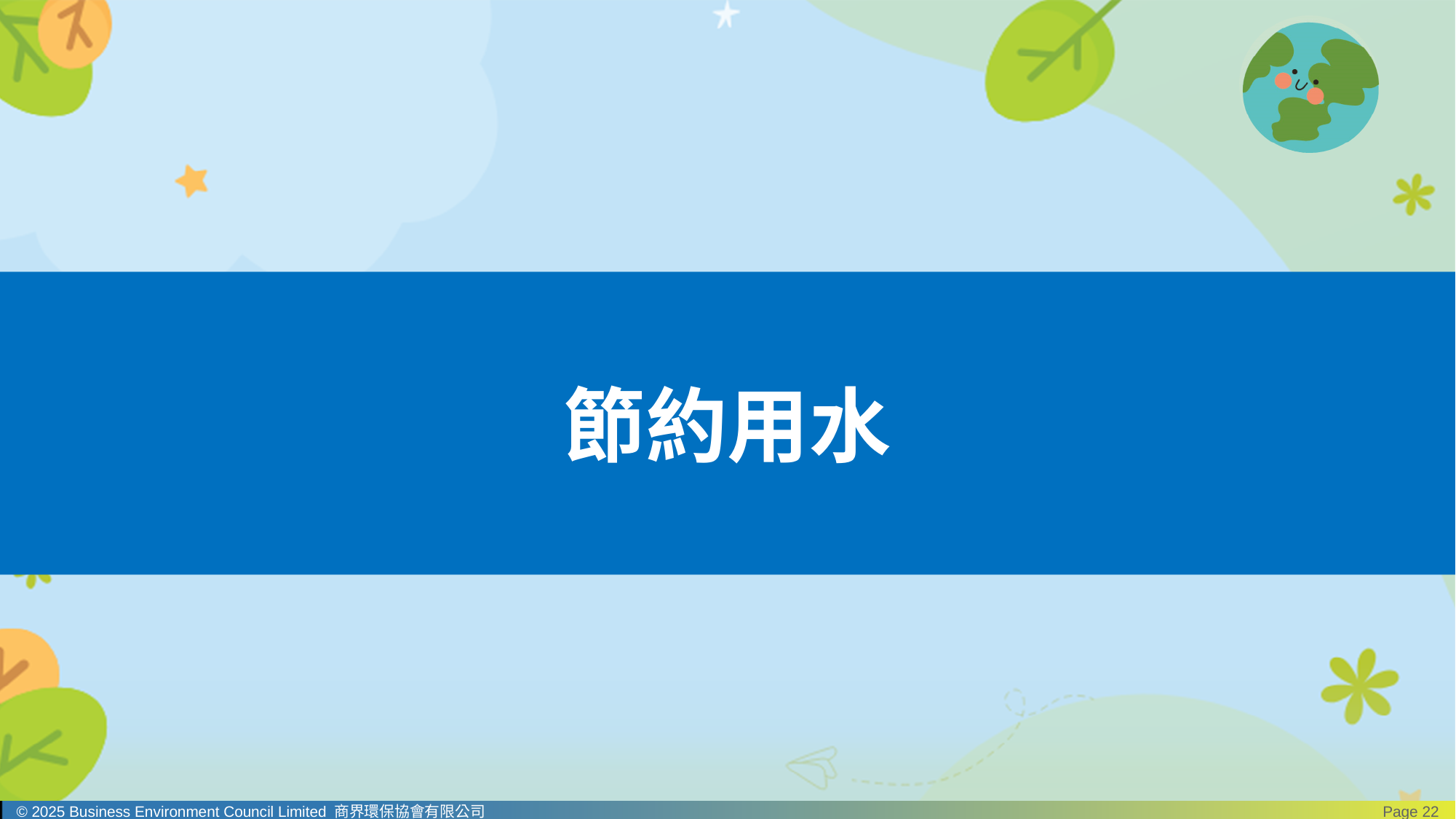

節約用水
© 2025 Business Environment Council Limited 商界環保協會有限公司
Page 22